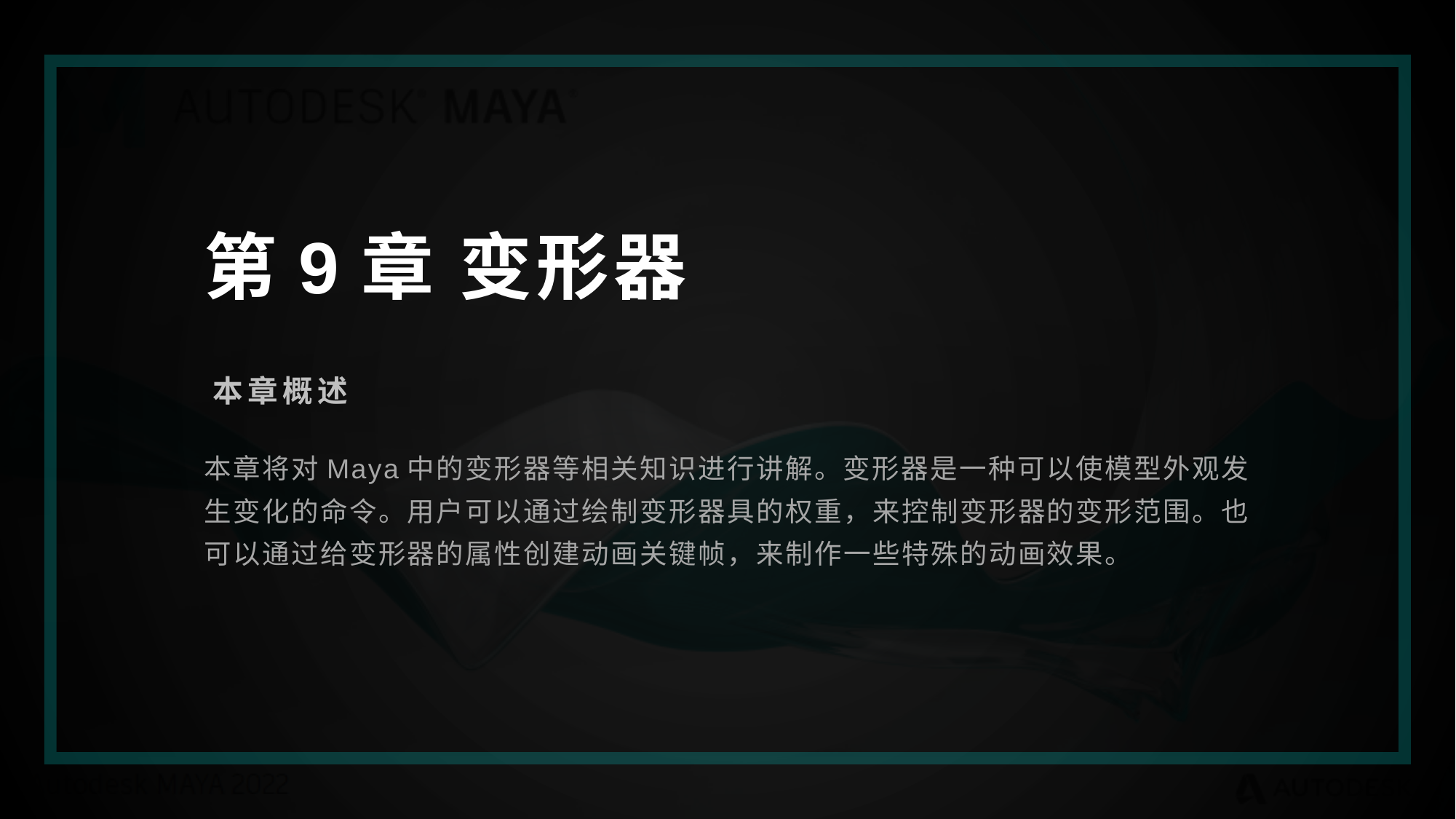

第9章 变形器
本章将对Maya中的变形器等相关知识进行讲解。变形器是一种可以使模型外观发生变化的命令。用户可以通过绘制变形器具的权重，来控制变形器的变形范围。也可以通过给变形器的属性创建动画关键帧，来制作一些特殊的动画效果。